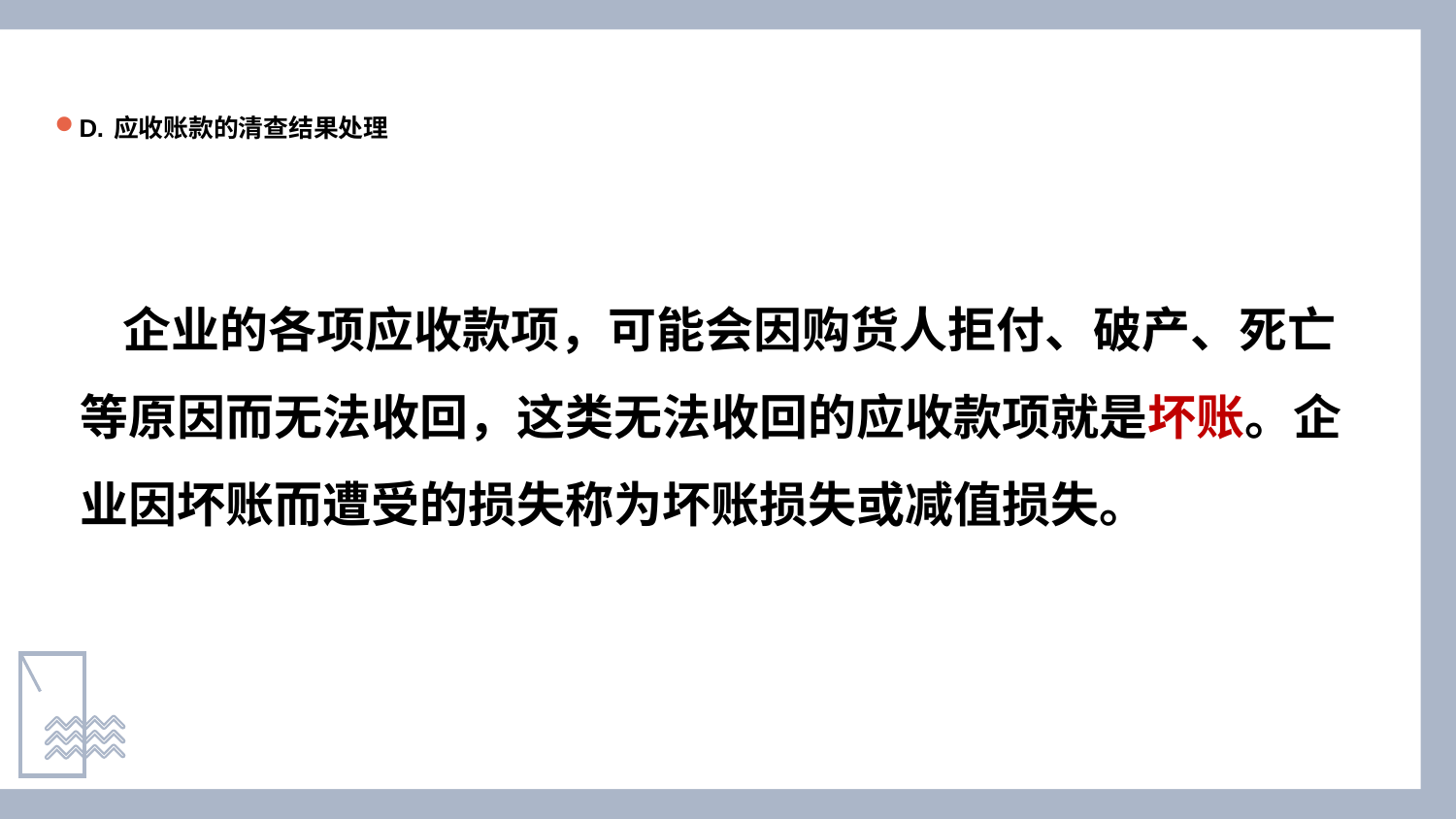

# D. 应收账款的清查结果处理
企业的各项应收款项，可能会因购货人拒付、破产、死亡等原因而无法收回，这类无法收回的应收款项就是坏账。企业因坏账而遭受的损失称为坏账损失或减值损失。